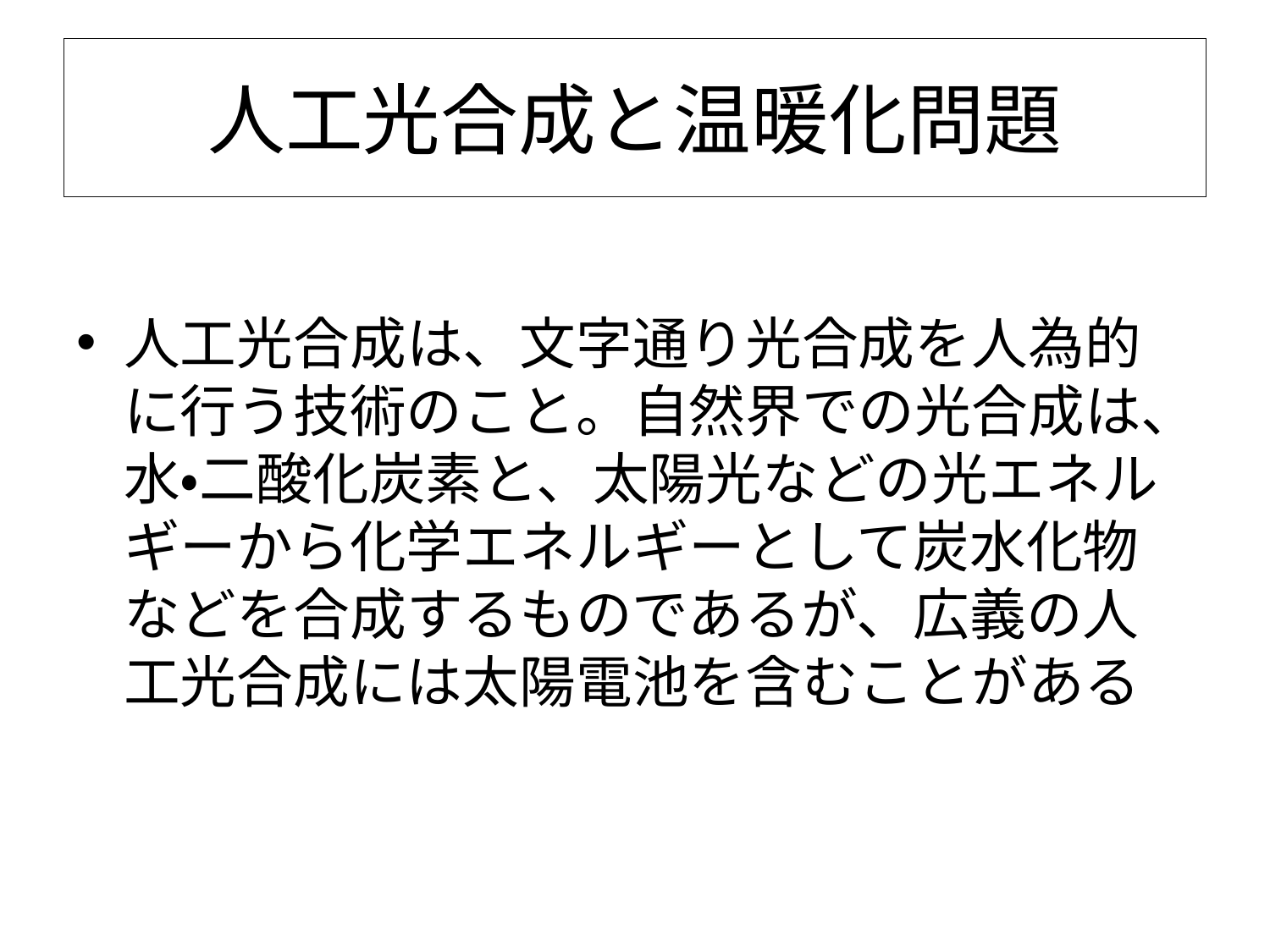

# 人工光合成と温暖化問題

人工光合成は、文字通り光合成を人為的に行う技術のこと。自然界での光合成は、水・二酸化炭素と、太陽光などの光エネルギーから化学エネルギーとして炭水化物などを合成するものであるが、広義の人工光合成には太陽電池を含むことがある